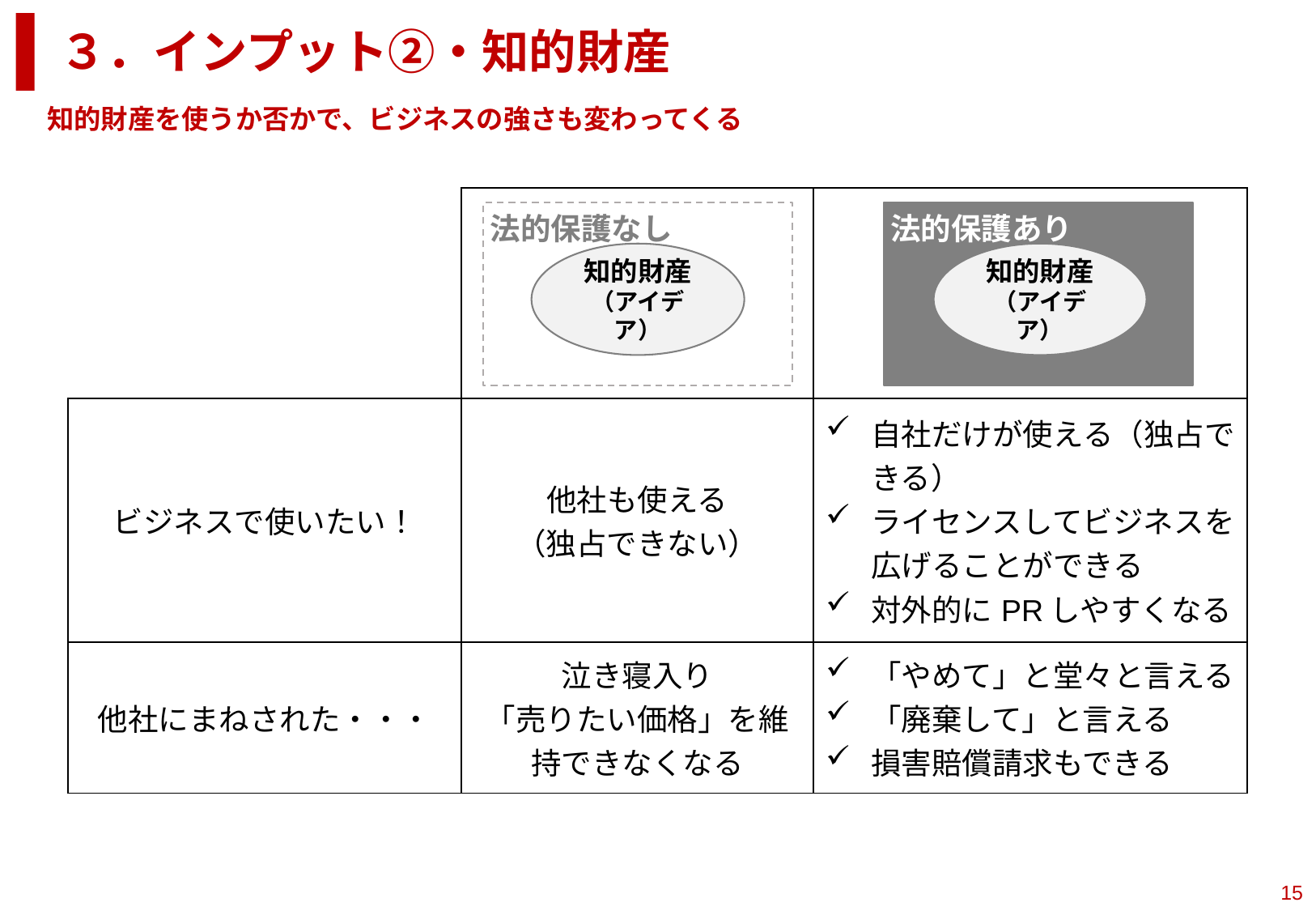

３．インプット②・知的財産
知的財産を使うか否かで、ビジネスの強さも変わってくる
|  |  |  |
| --- | --- | --- |
| ビジネスで使いたい！ | 他社も使える （独占できない） | 自社だけが使える（独占できる） ライセンスしてビジネスを広げることができる 対外的にPRしやすくなる |
| 他社にまねされた・・・ | 泣き寝入り 「売りたい価格」を維持できなくなる | 「やめて」と堂々と言える 「廃棄して」と言える 損害賠償請求もできる |
法的保護なし
法的保護あり
知的財産
（アイデア）
知的財産
（アイデア）
15